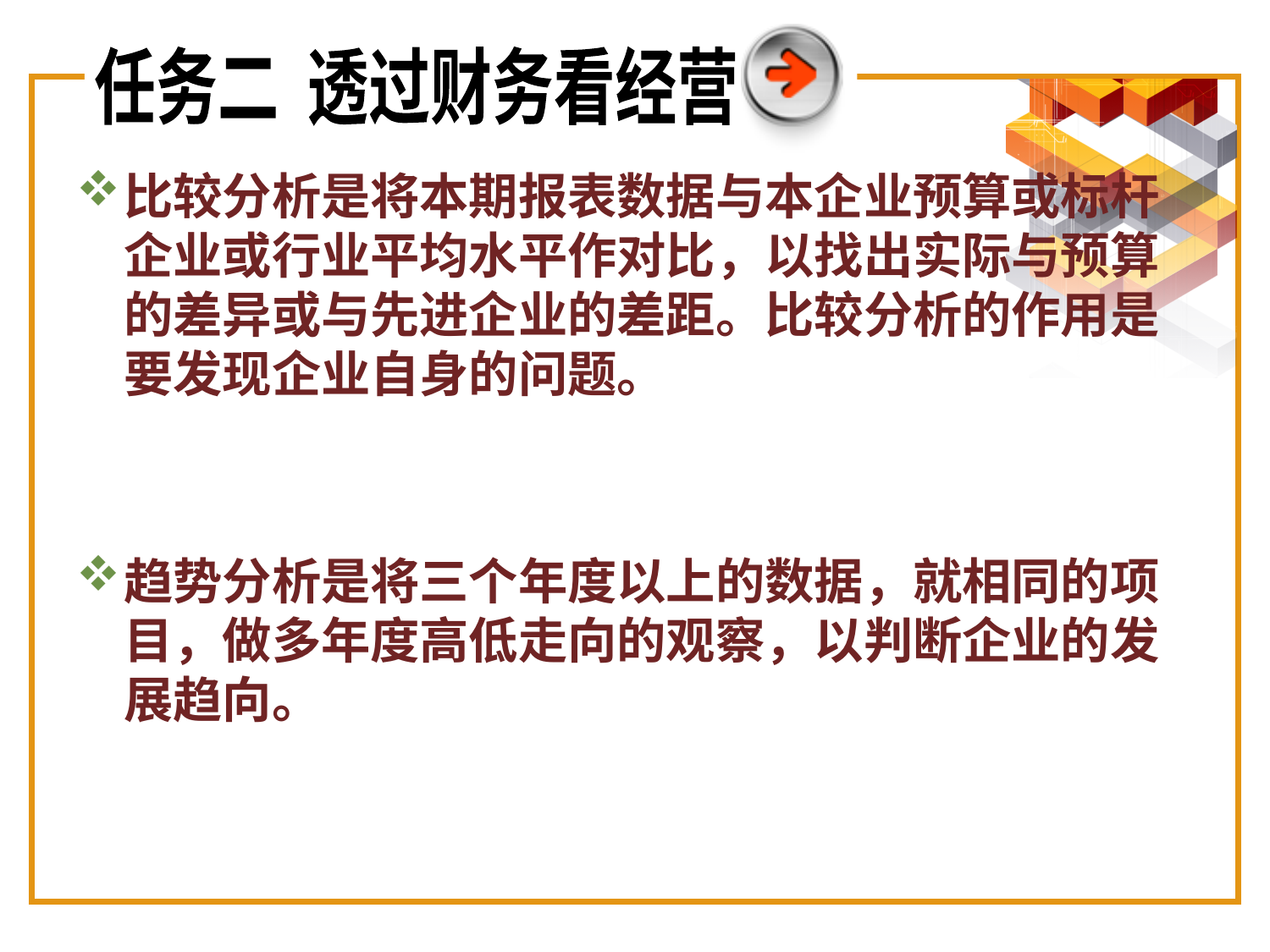

任务二  透过财务看经营
比较分析是将本期报表数据与本企业预算或标杆企业或行业平均水平作对比，以找出实际与预算的差异或与先进企业的差距。比较分析的作用是要发现企业自身的问题。

趋势分析是将三个年度以上的数据，就相同的项目，做多年度高低走向的观察，以判断企业的发展趋向。